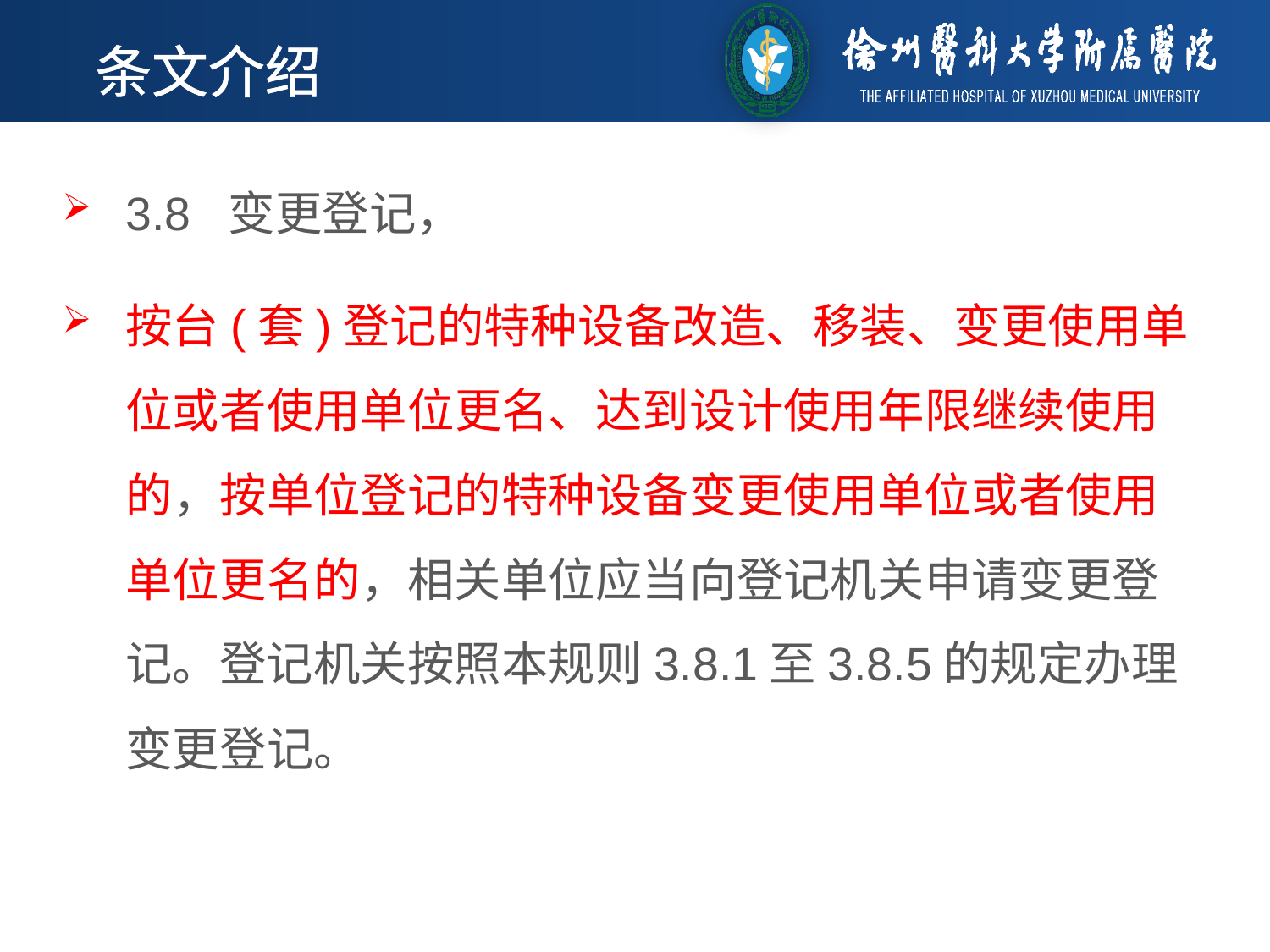

条文介绍

3.8  变更登记，
按台(套)登记的特种设备改造、移装、变更使用单位或者使用单位更名、达到设计使用年限继续使用的，按单位登记的特种设备变更使用单位或者使用单位更名的，相关单位应当向登记机关申请变更登记。登记机关按照本规则3.8.1至3.8.5的规定办理变更登记。